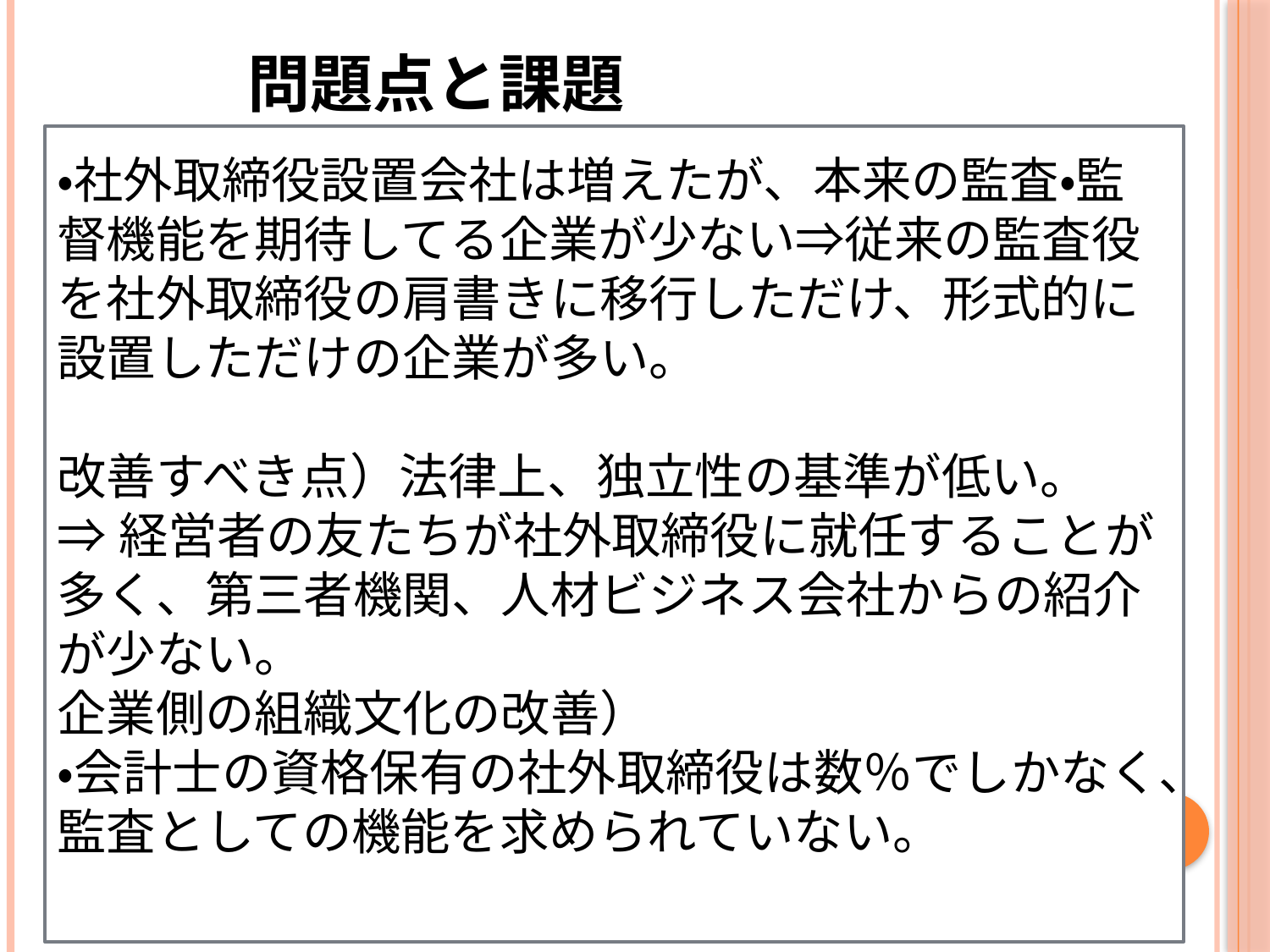

# 問題点と課題
・社外取締役設置会社は増えたが、本来の監査・監督機能を期待してる企業が少ない⇒従来の監査役を社外取締役の肩書きに移行しただけ、形式的に設置しただけの企業が多い。

改善すべき点）法律上、独立性の基準が低い。
⇒経営者の友たちが社外取締役に就任することが多く、第三者機関、人材ビジネス会社からの紹介が少ない。
企業側の組織文化の改善）
・会計士の資格保有の社外取締役は数％でしかなく、監査としての機能を求められていない。

18